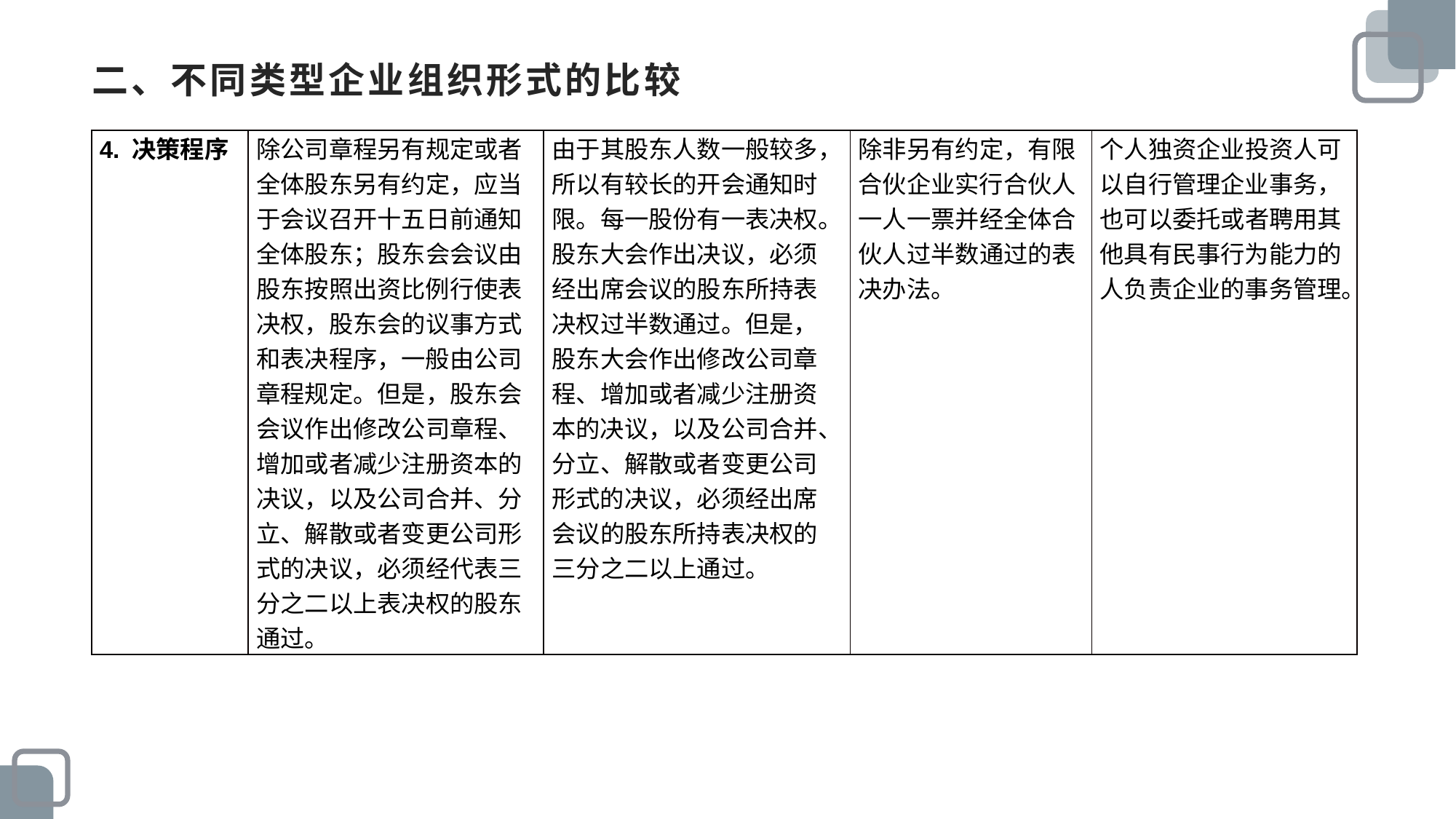

# 二、不同类型企业组织形式的比较
| 4. 决策程序 | 除公司章程另有规定或者全体股东另有约定，应当于会议召开十五日前通知全体股东；股东会会议由股东按照出资比例行使表决权，股东会的议事方式和表决程序，一般由公司章程规定。但是，股东会会议作出修改公司章程、增加或者减少注册资本的决议，以及公司合并、分立、解散或者变更公司形式的决议，必须经代表三分之二以上表决权的股东通过。 | 由于其股东人数一般较多，所以有较长的开会通知时限。每一股份有一表决权。股东大会作出决议，必须经出席会议的股东所持表决权过半数通过。但是，股东大会作出修改公司章程、增加或者减少注册资本的决议，以及公司合并、分立、解散或者变更公司形式的决议，必须经出席会议的股东所持表决权的三分之二以上通过。 | 除非另有约定，有限合伙企业实行合伙人一人一票并经全体合伙人过半数通过的表决办法。 | 个人独资企业投资人可以自行管理企业事务，也可以委托或者聘用其他具有民事行为能力的人负责企业的事务管理。 |
| --- | --- | --- | --- | --- |